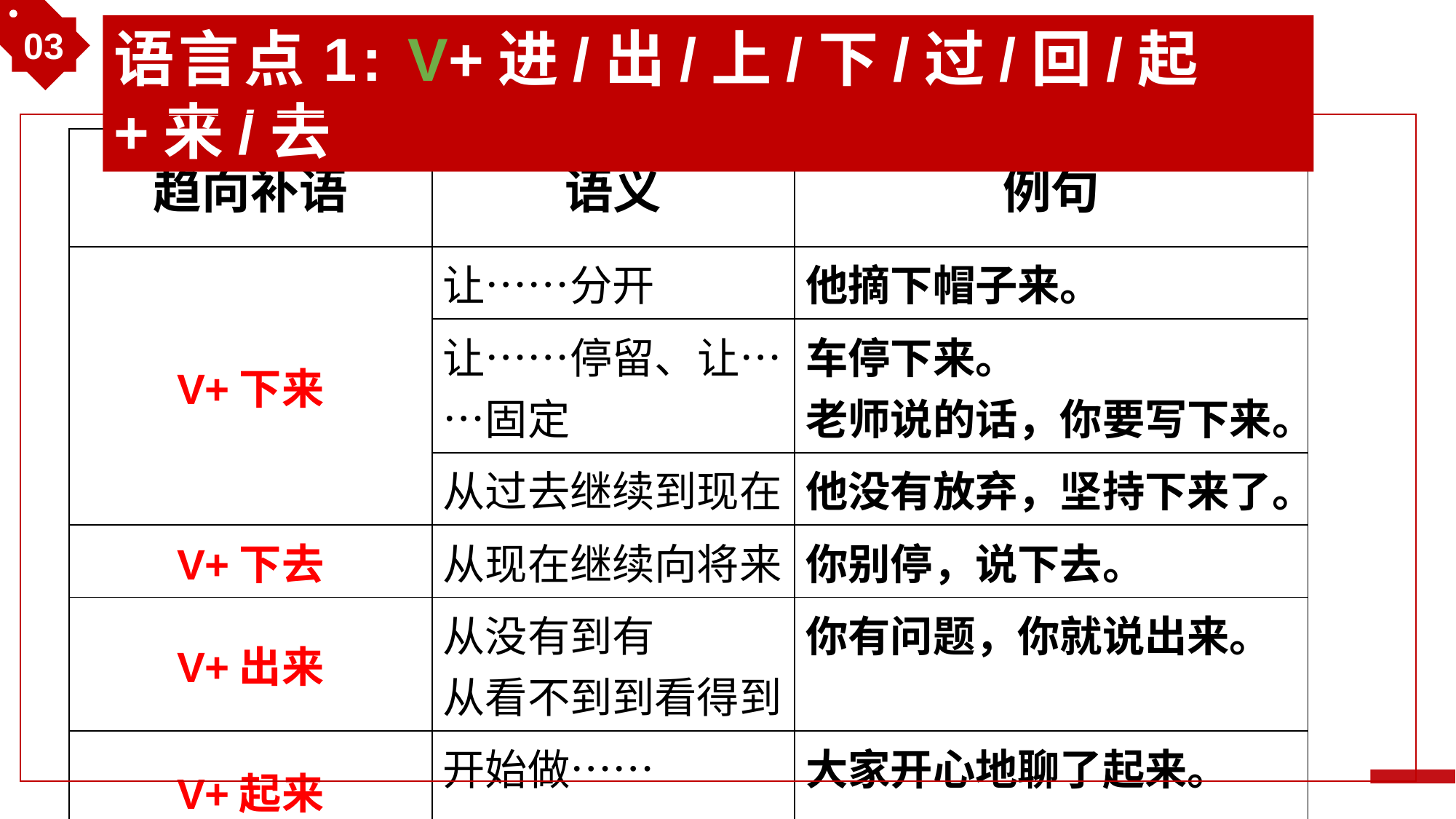

03
语言点1: V+进/出/上/下/过/回/起+来/去

| 趋向补语 | 语义 | 例句 |
| --- | --- | --- |
| V+下来 | 让……分开 | 他摘下帽子来。 |
|  | 让……停留、让……固定 | 车停下来。 老师说的话，你要写下来。 |
|  | 从过去继续到现在 | 他没有放弃，坚持下来了。 |
| V+下去 | 从现在继续向将来 | 你别停，说下去。 |
| V+出来 | 从没有到有 从看不到到看得到 | 你有问题，你就说出来。 |
| V+起来 | 开始做…… | 大家开心地聊了起来。 |